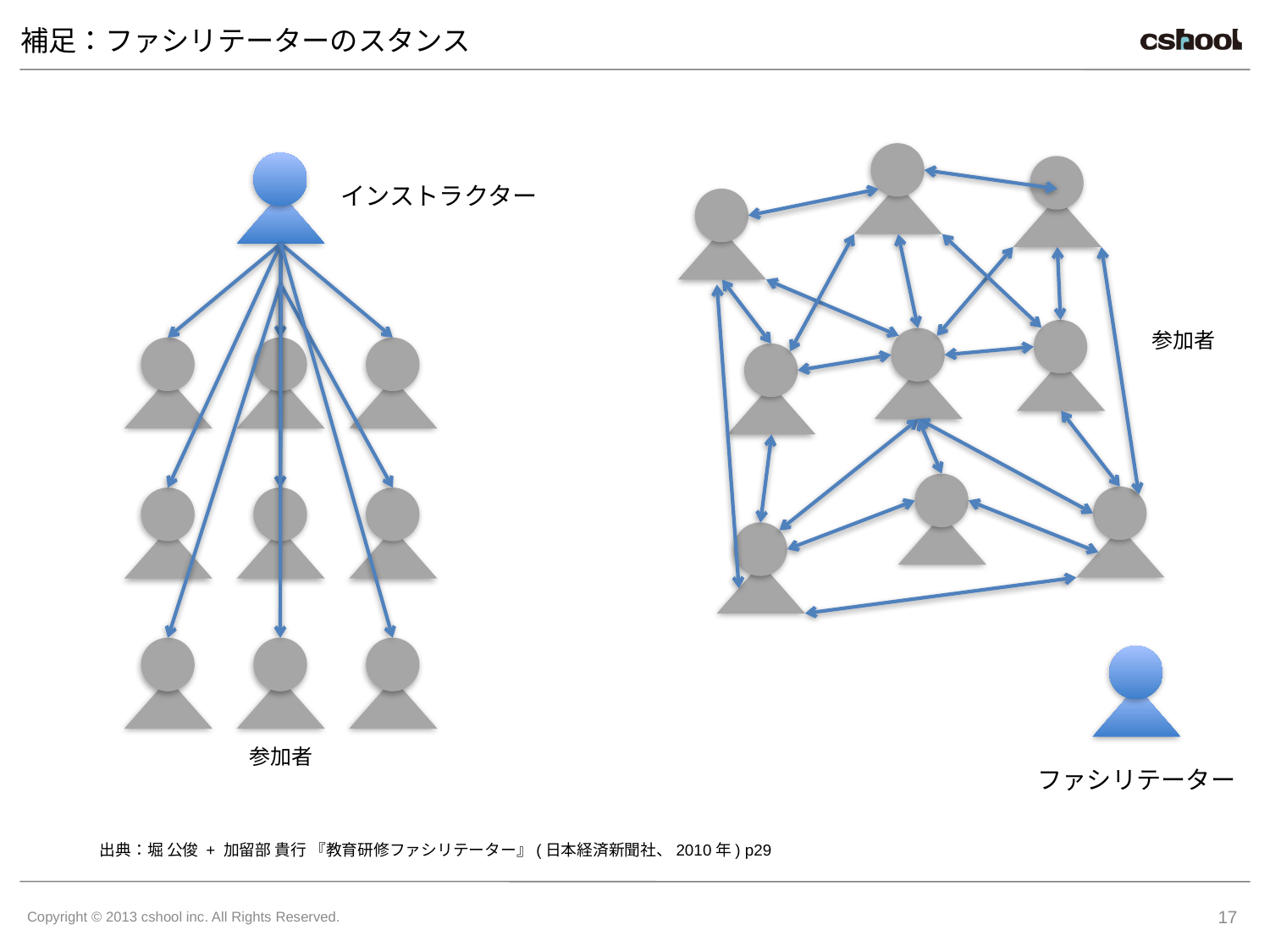

# 補足：ファシリテーターのスタンス

インストラクター

参加者

参加者
ファシリテーター
出典：堀 公俊 + 加留部 貴行 『教育研修ファシリテーター』(日本経済新聞社、2010年) p29
17
Copyright © 2013 cshool inc. All Rights Reserved.